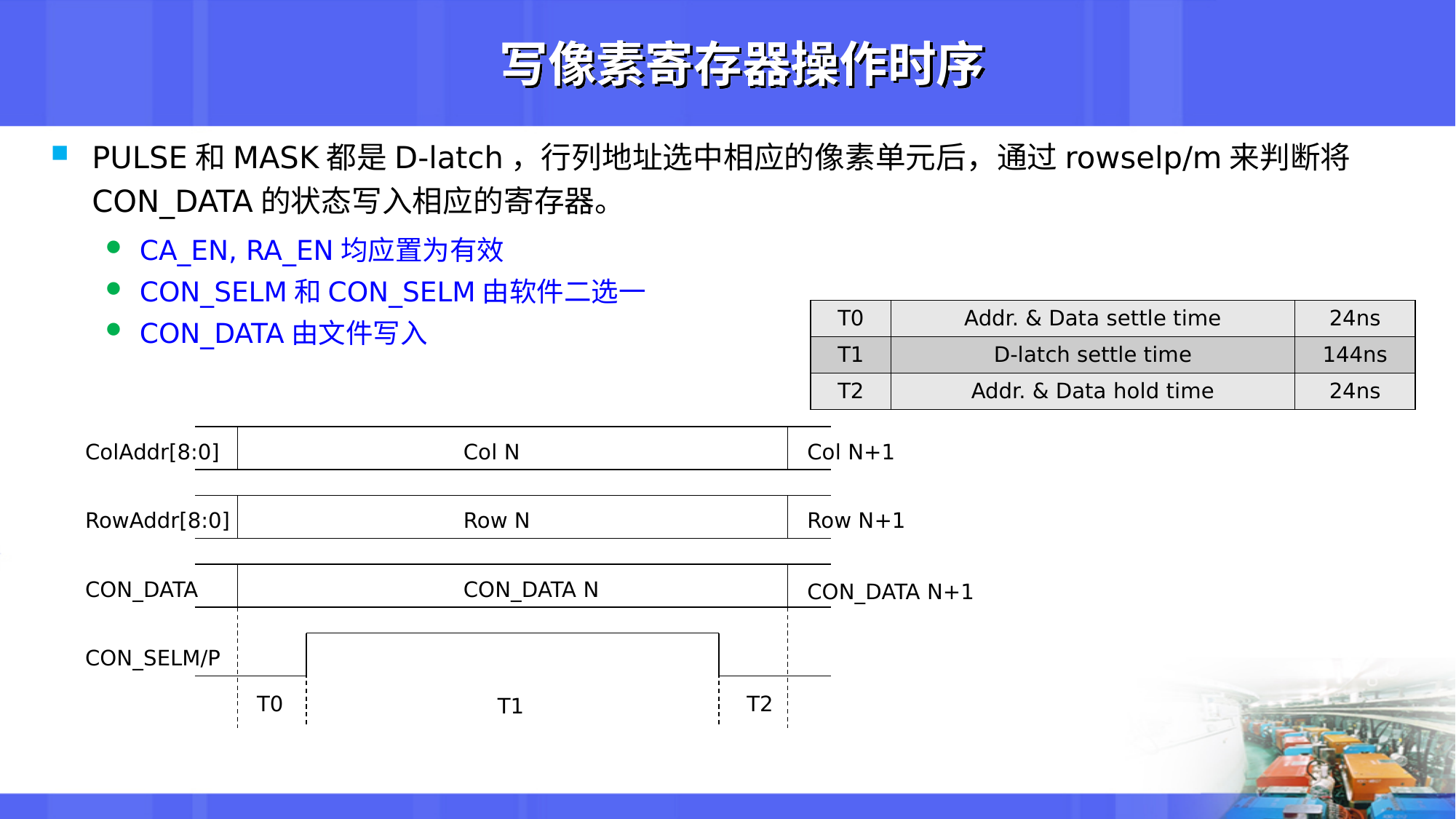

# 写像素寄存器操作时序
PULSE和MASK都是D-latch，行列地址选中相应的像素单元后，通过rowselp/m来判断将CON_DATA的状态写入相应的寄存器。
CA_EN, RA_EN均应置为有效
CON_SELM和CON_SELM由软件二选一
CON_DATA由文件写入
| T0 | Addr. & Data settle time | 24ns |
| --- | --- | --- |
| T1 | D-latch settle time | 144ns |
| T2 | Addr. & Data hold time | 24ns |
ColAddr[8:0]
Col N
Col N+1
RowAddr[8:0]
Row N
Row N+1
CON_DATA
CON_DATA N
CON_DATA N+1
CON_SELM/P
T0
T2
T1